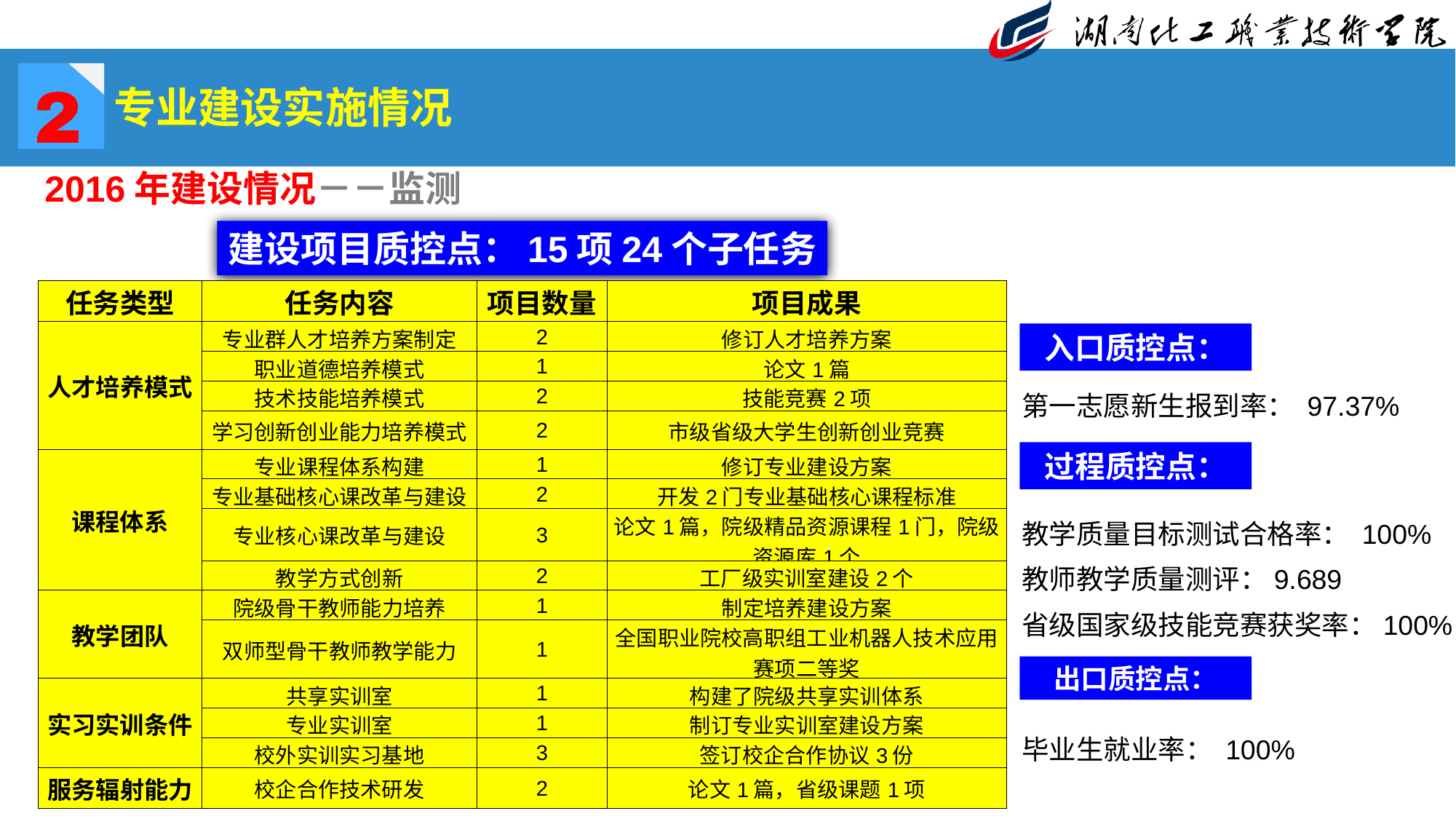

2
专业建设实施情况
2016年建设情况－－监测
建设项目质控点：15项24个子任务
| 任务类型 | 任务内容 | 项目数量 | 项目成果 |
| --- | --- | --- | --- |
| 人才培养模式 | 专业群人才培养方案制定 | 2 | 修订人才培养方案 |
|  | 职业道德培养模式 | 1 | 论文1篇 |
|  | 技术技能培养模式 | 2 | 技能竞赛2项 |
|  | 学习创新创业能力培养模式 | 2 | 市级省级大学生创新创业竞赛 |
| 课程体系 | 专业课程体系构建 | 1 | 修订专业建设方案 |
|  | 专业基础核心课改革与建设 | 2 | 开发2门专业基础核心课程标准 |
|  | 专业核心课改革与建设 | 3 | 论文1篇，院级精品资源课程1门，院级资源库1个 |
|  | 教学方式创新 | 2 | 工厂级实训室建设2个 |
| 教学团队 | 院级骨干教师能力培养 | 1 | 制定培养建设方案 |
|  | 双师型骨干教师教学能力 | 1 | 全国职业院校高职组工业机器人技术应用赛项二等奖 |
| 实习实训条件 | 共享实训室 | 1 | 构建了院级共享实训体系 |
|  | 专业实训室 | 1 | 制订专业实训室建设方案 |
|  | 校外实训实习基地 | 3 | 签订校企合作协议3份 |
| 服务辐射能力 | 校企合作技术研发 | 2 | 论文1篇，省级课题1项 |
入口质控点：
第一志愿新生报到率： 97.37%

过程质控点：
教学质量目标测试合格率： 100%
教师教学质量测评：9.689
省级国家级技能竞赛获奖率：100%
出口质控点：
毕业生就业率： 100%